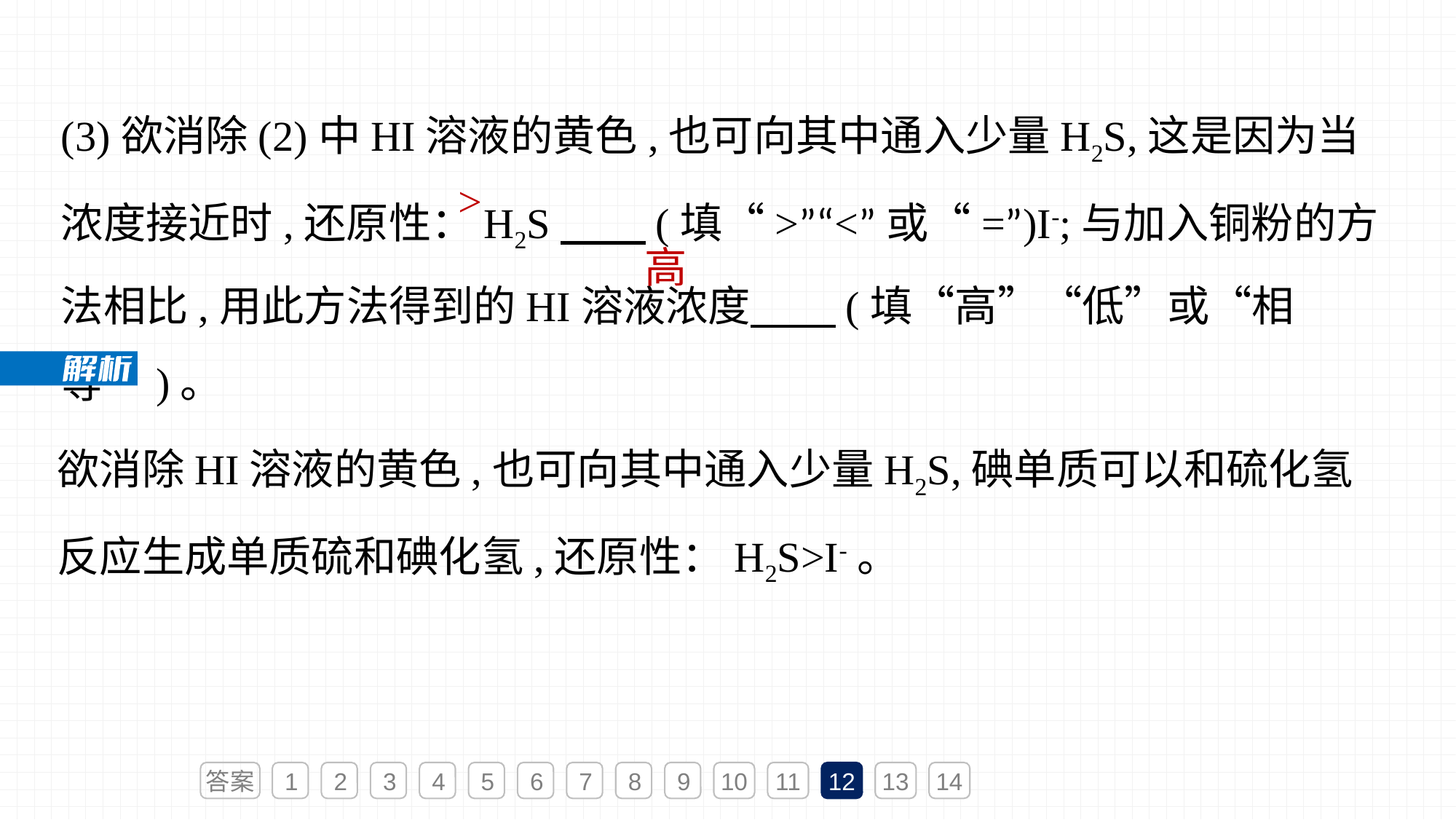

(3)欲消除(2)中HI溶液的黄色,也可向其中通入少量H2S,这是因为当浓度接近时,还原性：H2S　　(填“>”“<”或“=”)I-;与加入铜粉的方法相比,用此方法得到的HI溶液浓度　　(填“高”“低”或“相等”)。
>
高

欲消除HI溶液的黄色,也可向其中通入少量H2S,碘单质可以和硫化氢反应生成单质硫和碘化氢,还原性：H2S>I-。
答案
1
2
3
4
5
6
7
8
9
10
11
12
13
14